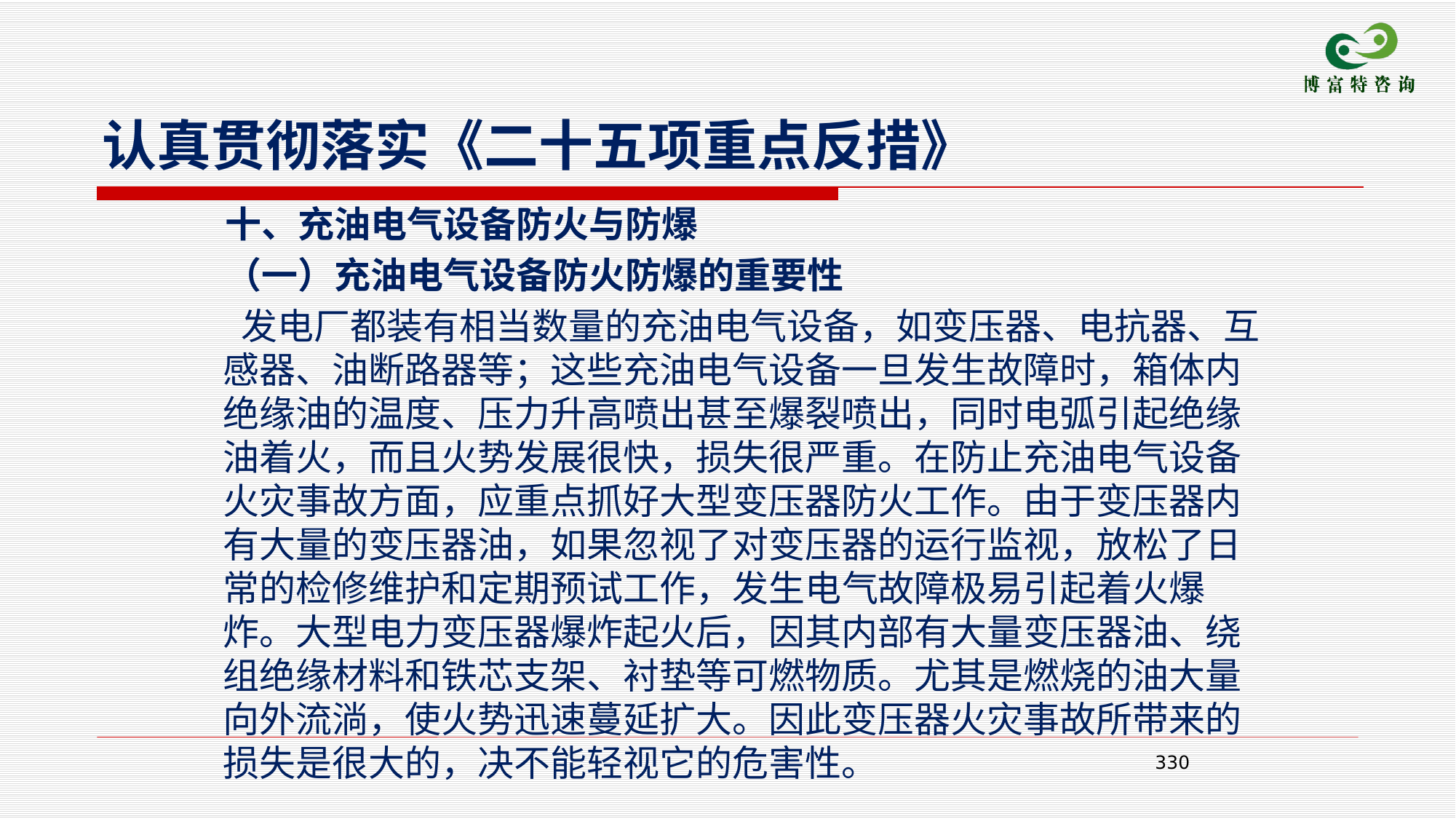

认真贯彻落实《二十五项重点反措》
      十、充油电气设备防火与防爆
      （一）充油电气设备防火防爆的重要性
        发电厂都装有相当数量的充油电气设备，如变压器、电抗器、互感器、油断路器等；这些充油电气设备一旦发生故障时，箱体内绝缘油的温度、压力升高喷出甚至爆裂喷出，同时电弧引起绝缘油着火，而且火势发展很快，损失很严重。在防止充油电气设备火灾事故方面，应重点抓好大型变压器防火工作。由于变压器内有大量的变压器油，如果忽视了对变压器的运行监视，放松了日常的检修维护和定期预试工作，发生电气故障极易引起着火爆炸。大型电力变压器爆炸起火后，因其内部有大量变压器油、绕组绝缘材料和铁芯支架、衬垫等可燃物质。尤其是燃烧的油大量向外流淌，使火势迅速蔓延扩大。因此变压器火灾事故所带来的损失是很大的，决不能轻视它的危害性。

330